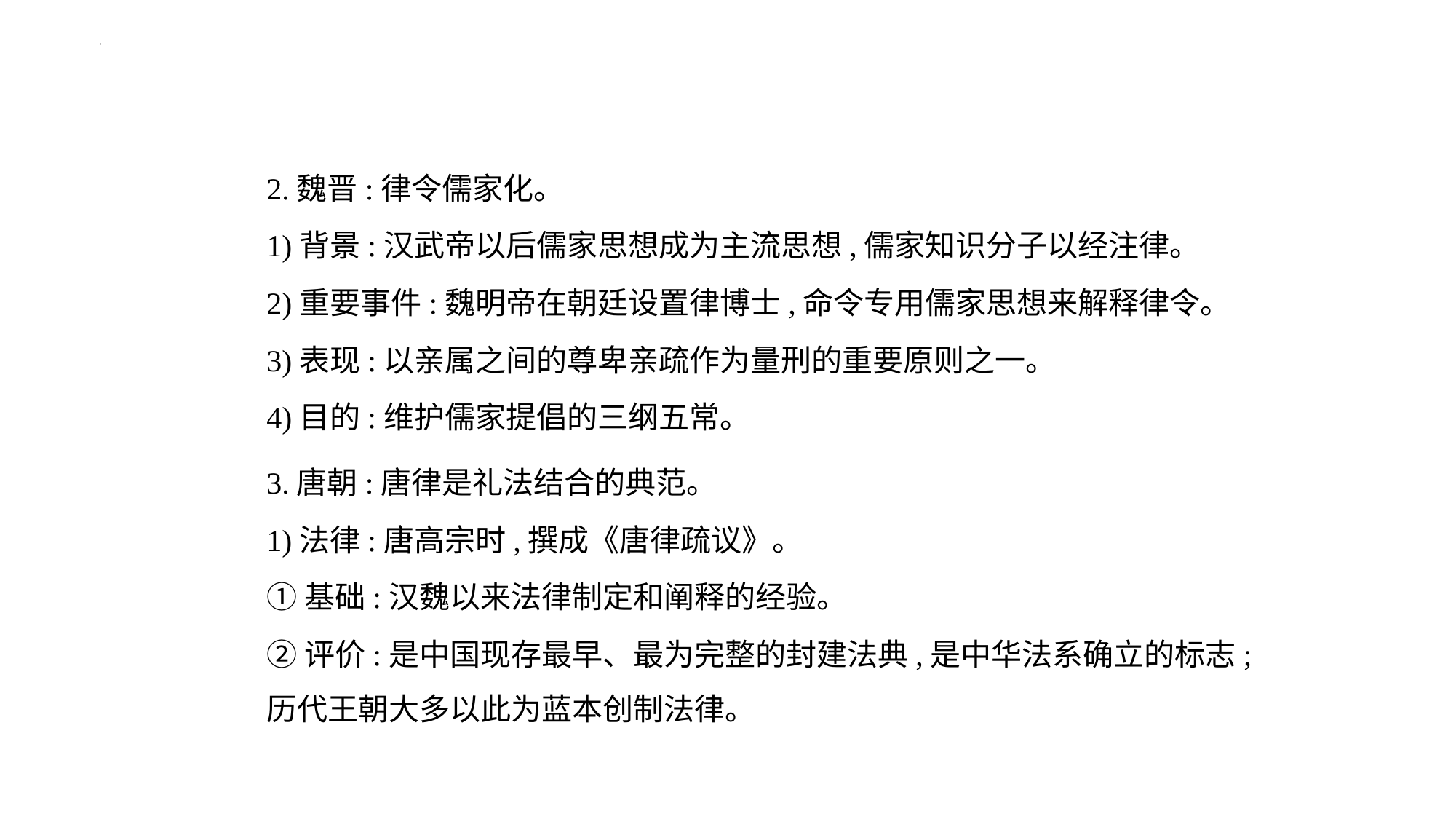

2.魏晋:律令儒家化。
1)背景:汉武帝以后儒家思想成为主流思想,儒家知识分子以经注律。
2)重要事件:魏明帝在朝廷设置律博士,命令专用儒家思想来解释律令。
3)表现:以亲属之间的尊卑亲疏作为量刑的重要原则之一。
4)目的:维护儒家提倡的三纲五常。
3.唐朝:唐律是礼法结合的典范。
1)法律:唐高宗时,撰成《唐律疏议》。
①基础:汉魏以来法律制定和阐释的经验。
②评价:是中国现存最早、最为完整的封建法典,是中华法系确立的标志;
历代王朝大多以此为蓝本创制法律。